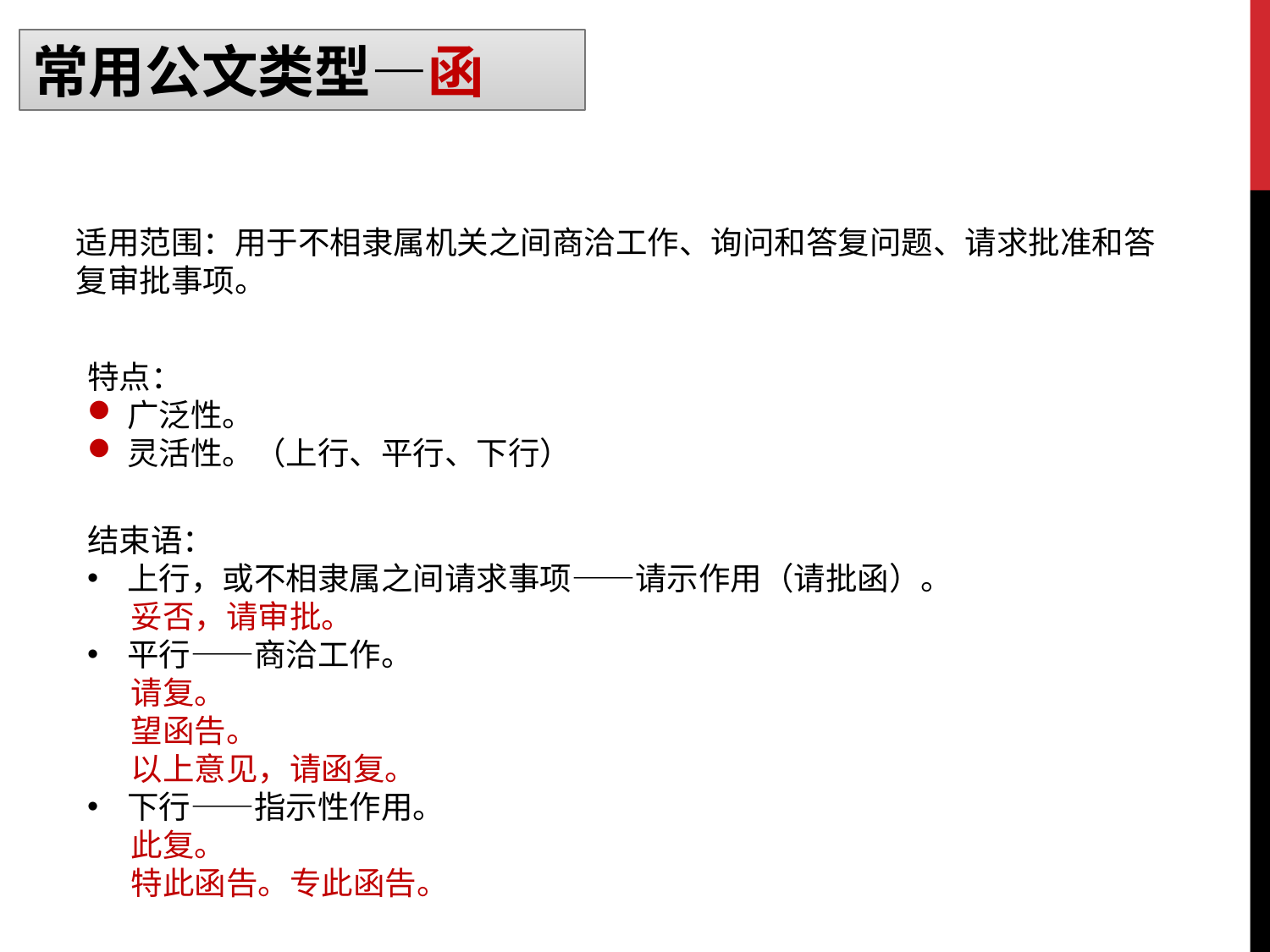

常用公文类型—函
适用范围：用于不相隶属机关之间商洽工作、询问和答复问题、请求批准和答复审批事项。
特点：
广泛性。
灵活性。（上行、平行、下行）
结束语：
上行，或不相隶属之间请求事项——请示作用（请批函）。
     妥否，请审批。
平行——商洽工作。
     请复。
     望函告。
     以上意见，请函复。
下行——指示性作用。
     此复。
     特此函告。专此函告。